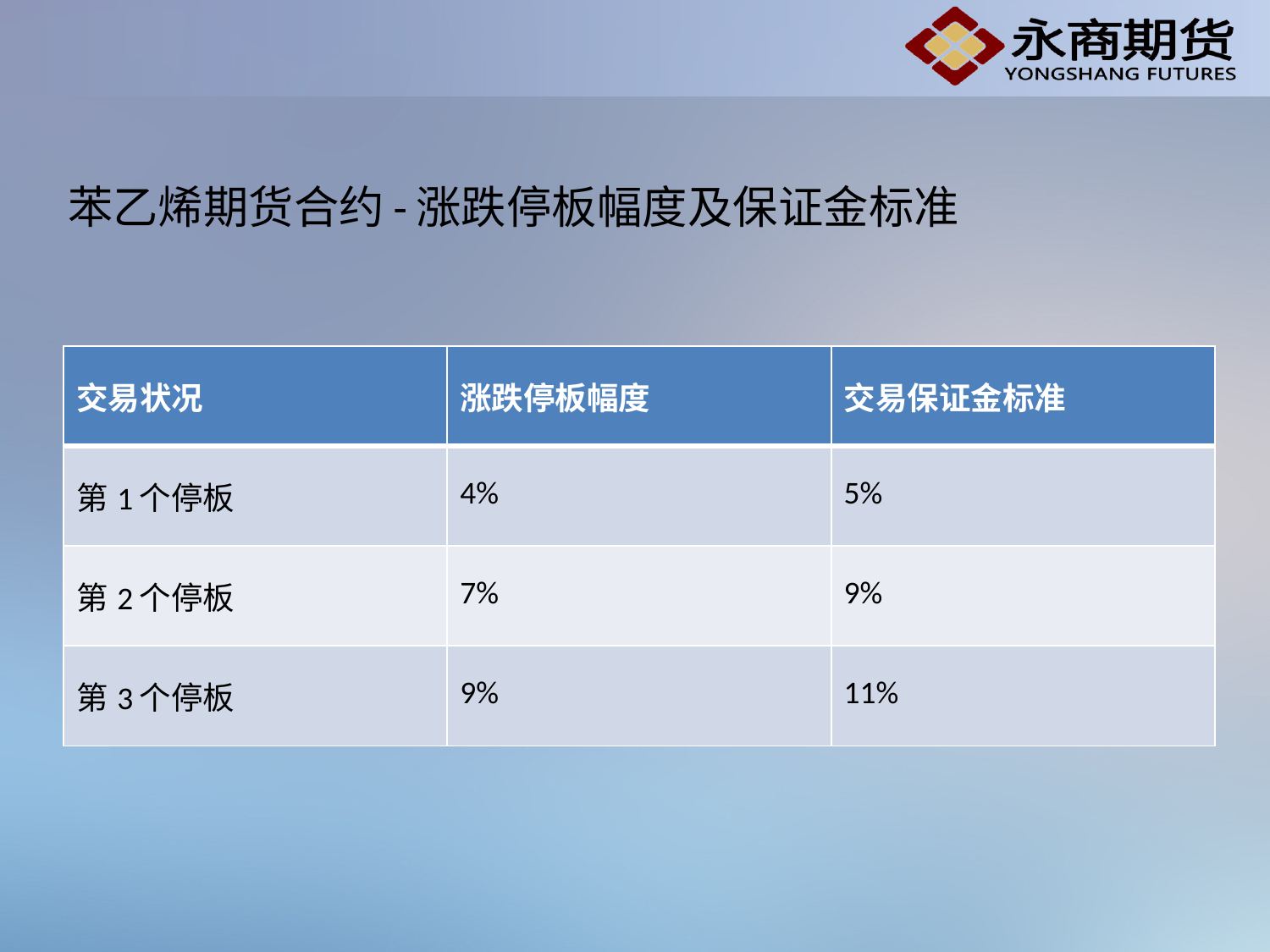

# 苯乙烯期货合约-涨跌停板幅度及保证金标准
| 交易状况 | 涨跌停板幅度 | 交易保证金标准 |
| --- | --- | --- |
| 第1个停板 | 4% | 5% |
| 第2个停板 | 7% | 9% |
| 第3个停板 | 9% | 11% |